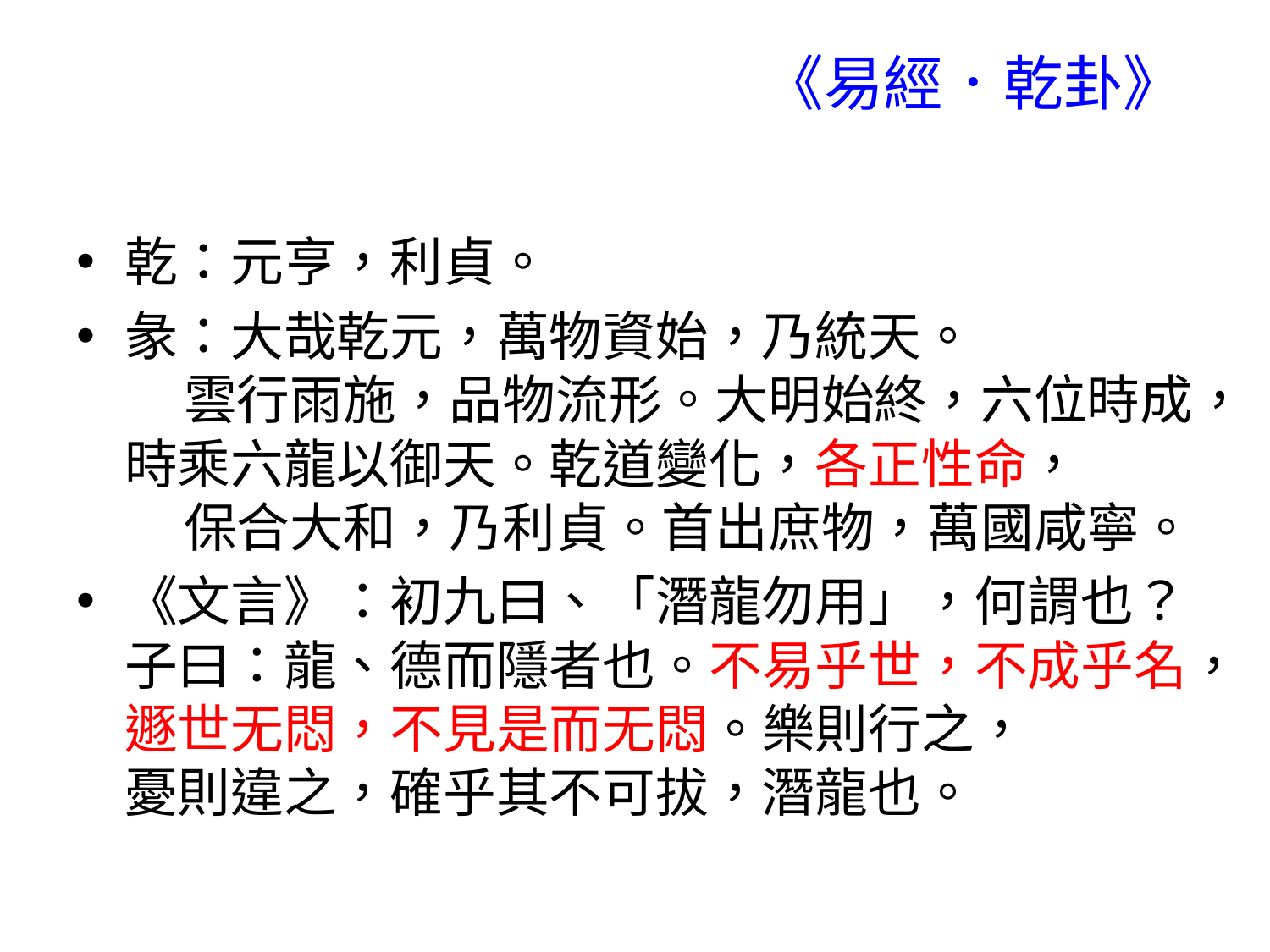

# 《易經．乾卦》
乾：元亨，利貞。
彖：大哉乾元，萬物資始，乃統天。                        雲行雨施，品物流形。大明始終，六位時成，時乘六龍以御天。乾道變化，各正性命，               保合大和，乃利貞。首出庶物，萬國咸寧。
《文言》：初九曰、「潛龍勿用」，何謂也？子曰：龍、德而隱者也。不易乎世，不成乎名，遯世无悶，不見是而无悶。樂則行之，          憂則違之，確乎其不可拔，潛龍也。